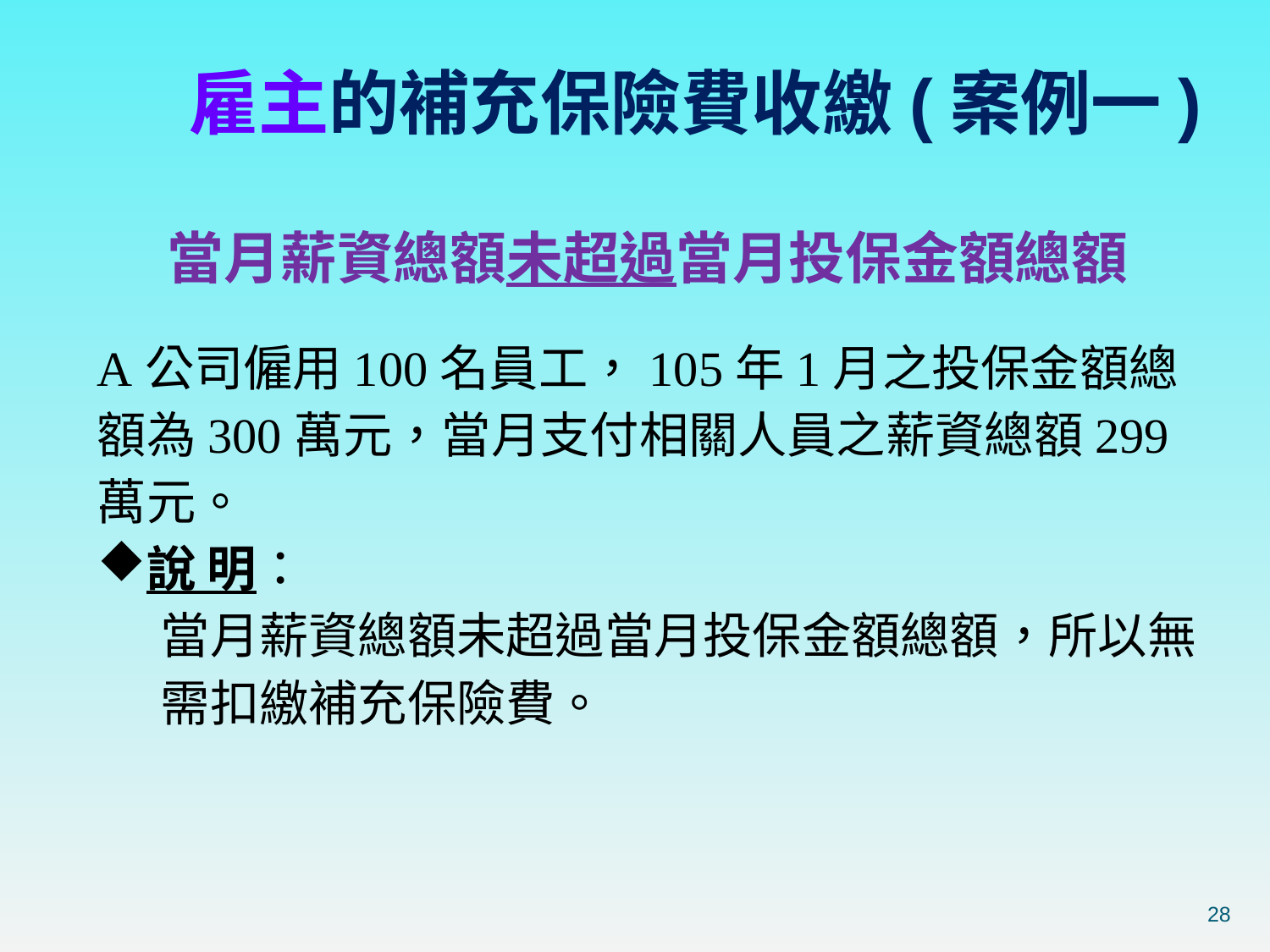

雇主的補充保險費收繳(案例一)
當月薪資總額未超過當月投保金額總額
A公司僱用100名員工，105年1月之投保金額總額為300萬元，當月支付相關人員之薪資總額299萬元。
說 明：
當月薪資總額未超過當月投保金額總額，所以無需扣繳補充保險費。
28